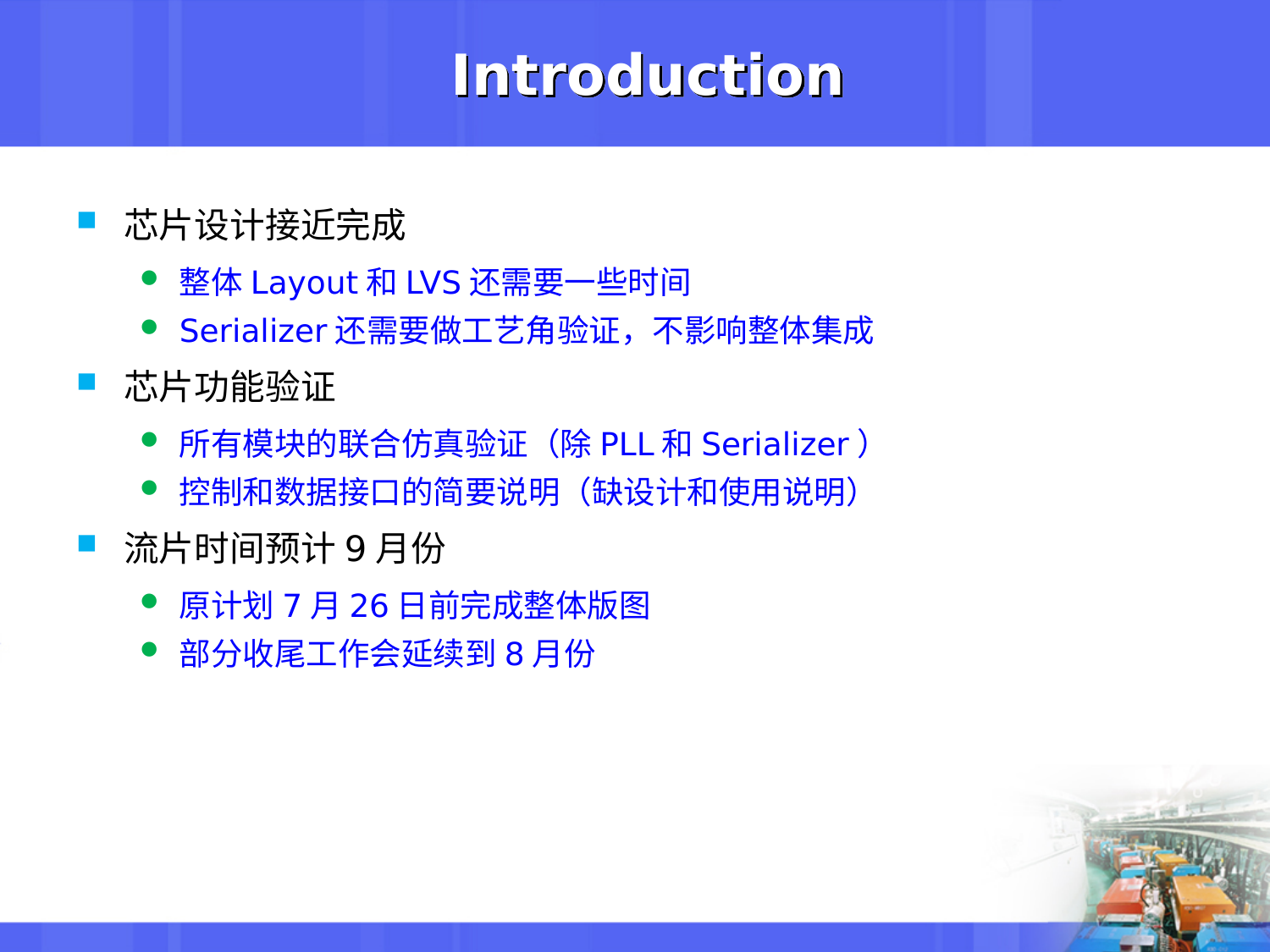

# Introduction
芯片设计接近完成
整体Layout和LVS还需要一些时间
Serializer还需要做工艺角验证，不影响整体集成
芯片功能验证
所有模块的联合仿真验证（除PLL和Serializer）
控制和数据接口的简要说明（缺设计和使用说明）
流片时间预计9月份
原计划7月26日前完成整体版图
部分收尾工作会延续到8月份